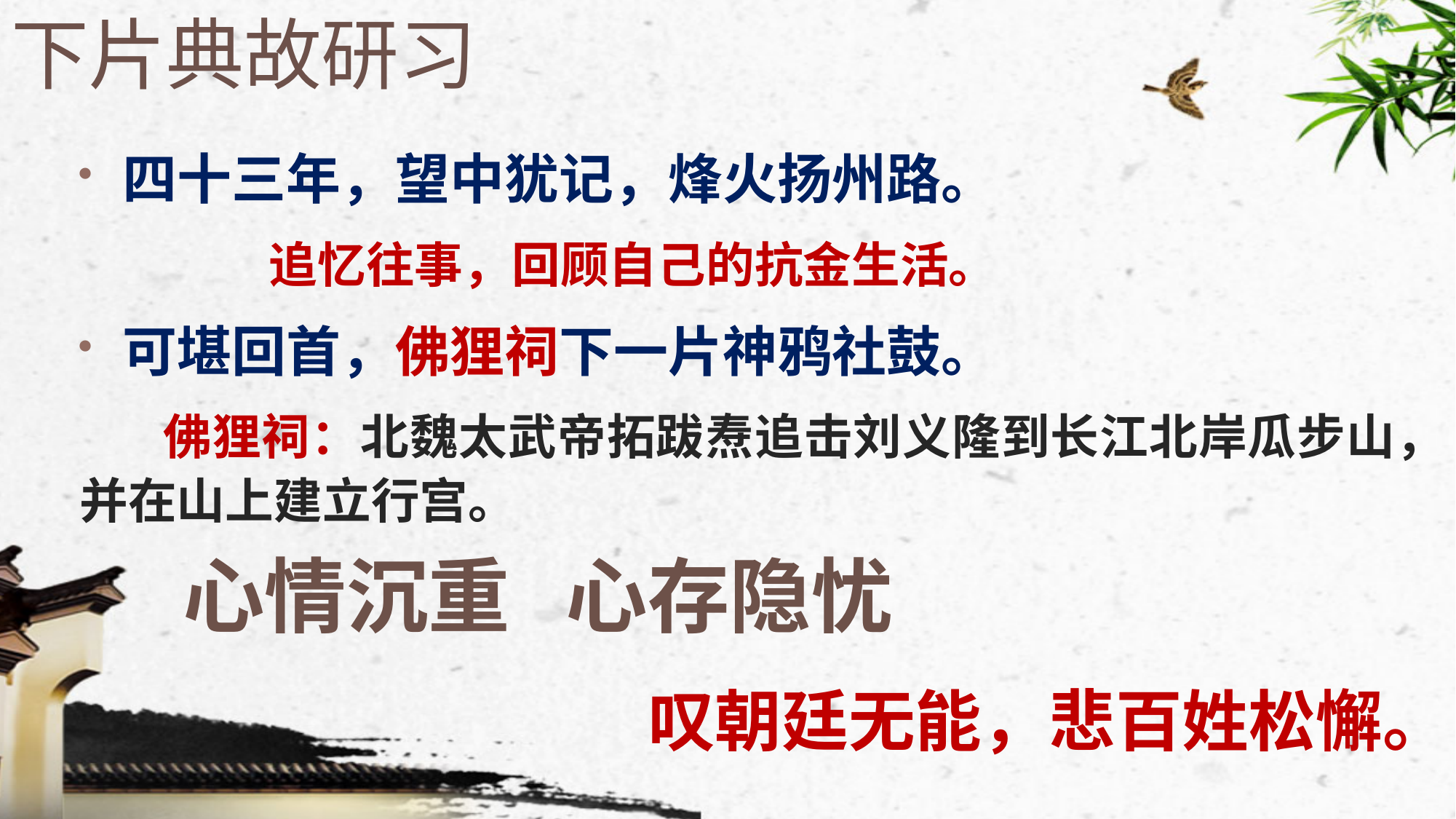

# 下片典故研习
四十三年，望中犹记，烽火扬州路。
                追忆往事，回顾自己的抗金生活。
可堪回首，佛狸祠下一片神鸦社鼓。
      佛狸祠：北魏太武帝拓跋焘追击刘义隆到长江北岸瓜步山，并在山上建立行宫。

心情沉重   心存隐忧
叹朝廷无能，悲百姓松懈。